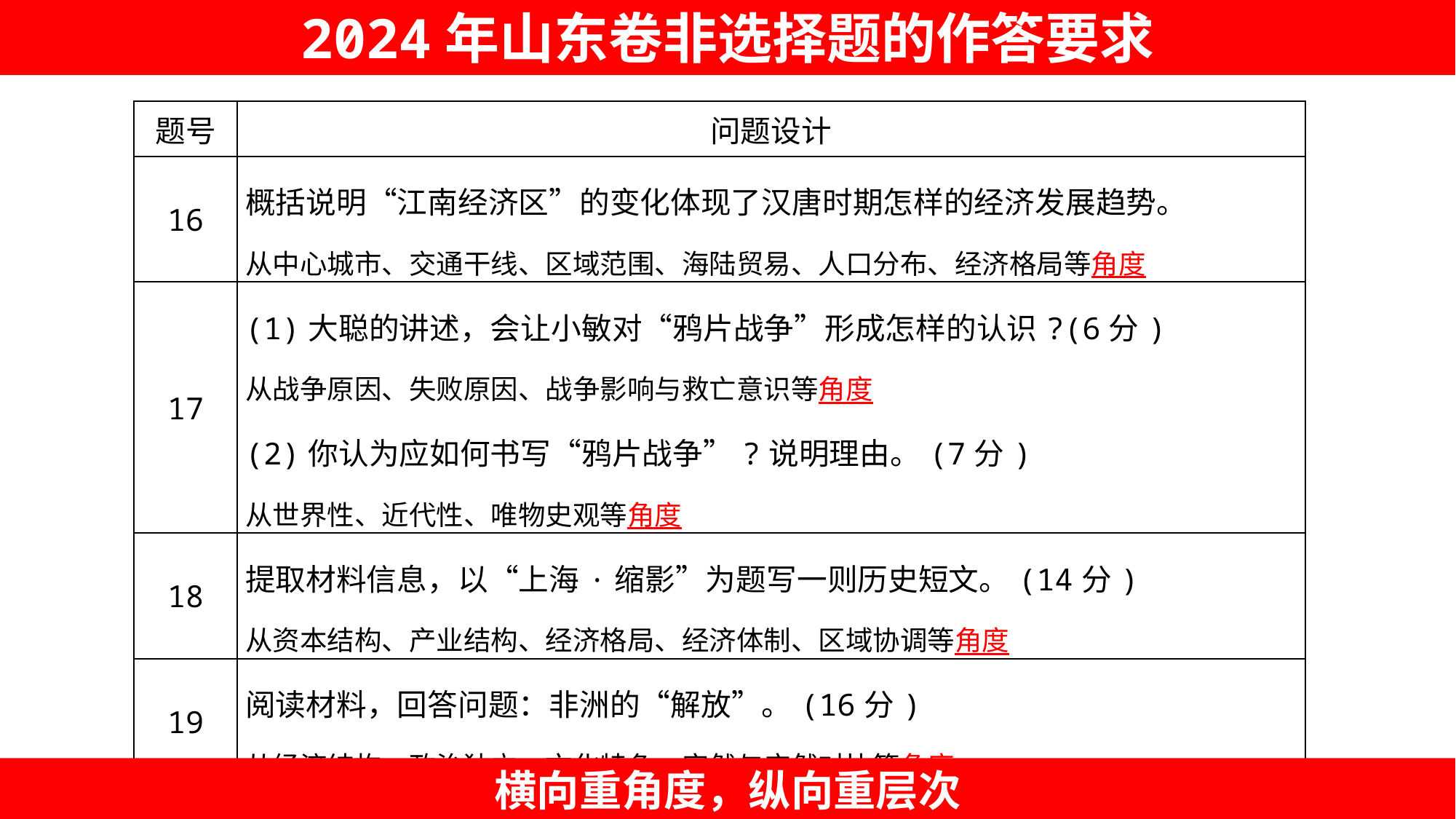

2024年山东卷非选择题的作答要求
| 题号 | 问题设计 |
| --- | --- |
| 16 | 概括说明“江南经济区”的变化体现了汉唐时期怎样的经济发展趋势。 从中心城市、交通干线、区域范围、海陆贸易、人口分布、经济格局等角度 |
| 17 | (1)大聪的讲述，会让小敏对“鸦片战争”形成怎样的认识?(6分) 从战争原因、失败原因、战争影响与救亡意识等角度 (2)你认为应如何书写“鸦片战争”?说明理由。(7分) 从世界性、近代性、唯物史观等角度 |
| 18 | 提取材料信息，以“上海·缩影”为题写一则历史短文。(14分) 从资本结构、产业结构、经济格局、经济体制、区域协调等角度 |
| 19 | 阅读材料，回答问题：非洲的“解放”。(16分) 从经济结构、政治独立、文化特色，实然与应然对比等角度 |
横向重角度，纵向重层次